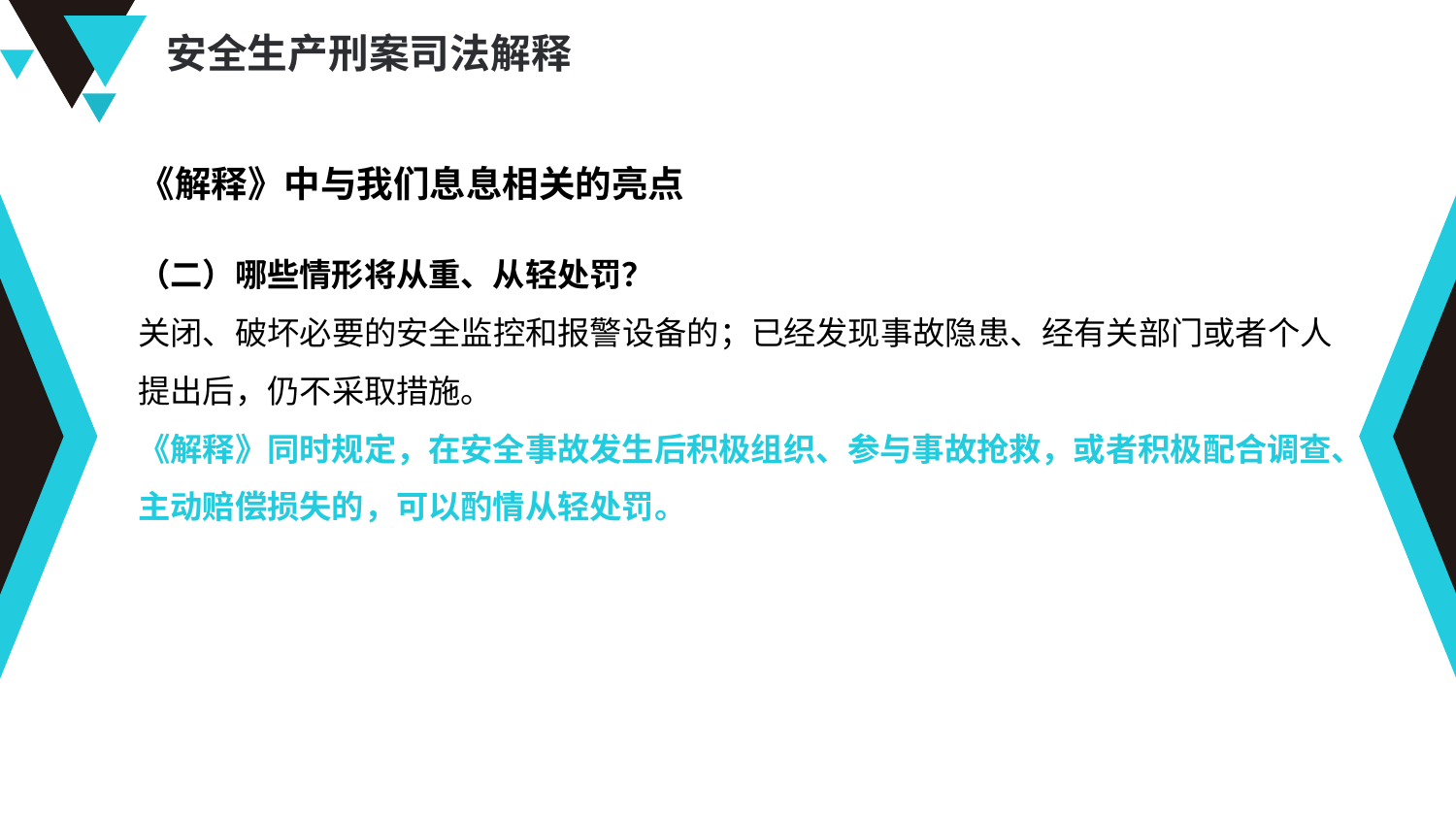

安全生产刑案司法解释
《解释》中与我们息息相关的亮点

（二）哪些情形将从重、从轻处罚？
关闭、破坏必要的安全监控和报警设备的；已经发现事故隐患、经有关部门或者个人提出后，仍不采取措施。
《解释》同时规定，在安全事故发生后积极组织、参与事故抢救，或者积极配合调查、主动赔偿损失的，可以酌情从轻处罚。